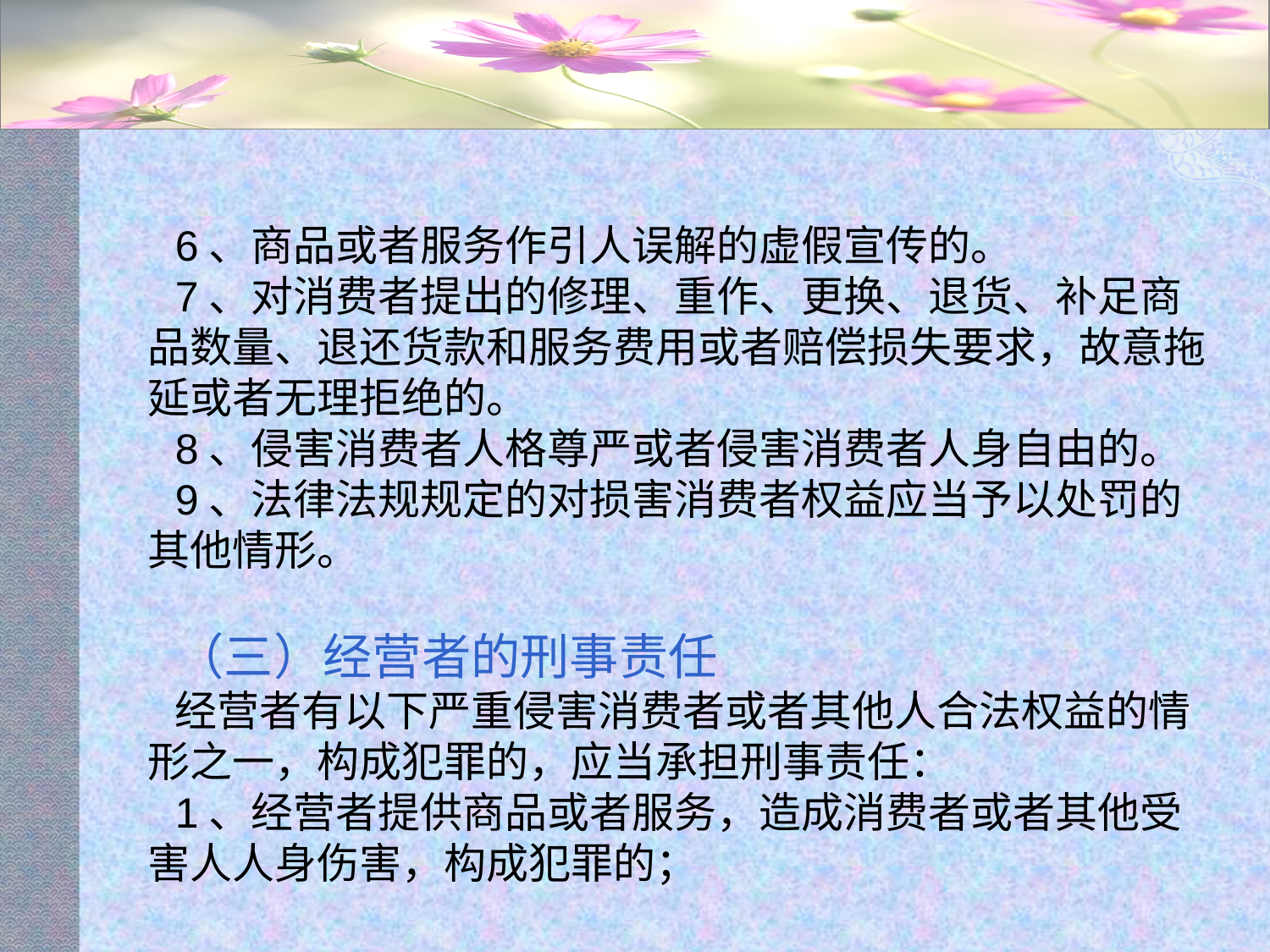

#
6、商品或者服务作引人误解的虚假宣传的。
7、对消费者提出的修理、重作、更换、退货、补足商品数量、退还货款和服务费用或者赔偿损失要求，故意拖延或者无理拒绝的。
8、侵害消费者人格尊严或者侵害消费者人身自由的。
9、法律法规规定的对损害消费者权益应当予以处罚的其他情形。

（三）经营者的刑事责任
经营者有以下严重侵害消费者或者其他人合法权益的情形之一，构成犯罪的，应当承担刑事责任：
1、经营者提供商品或者服务，造成消费者或者其他受害人人身伤害，构成犯罪的；